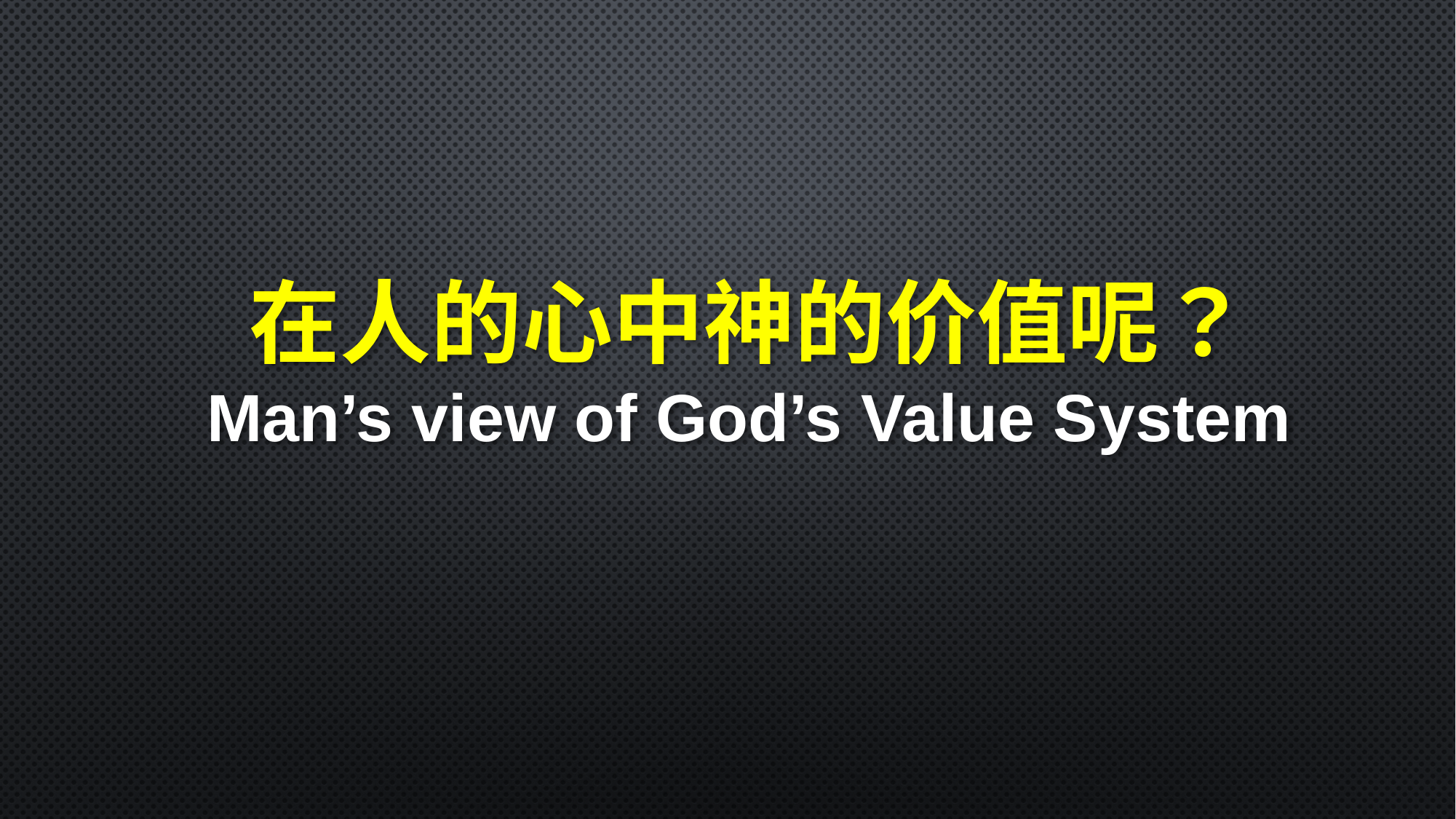

在人的心中神的价值呢？
Man’s view of God’s Value System